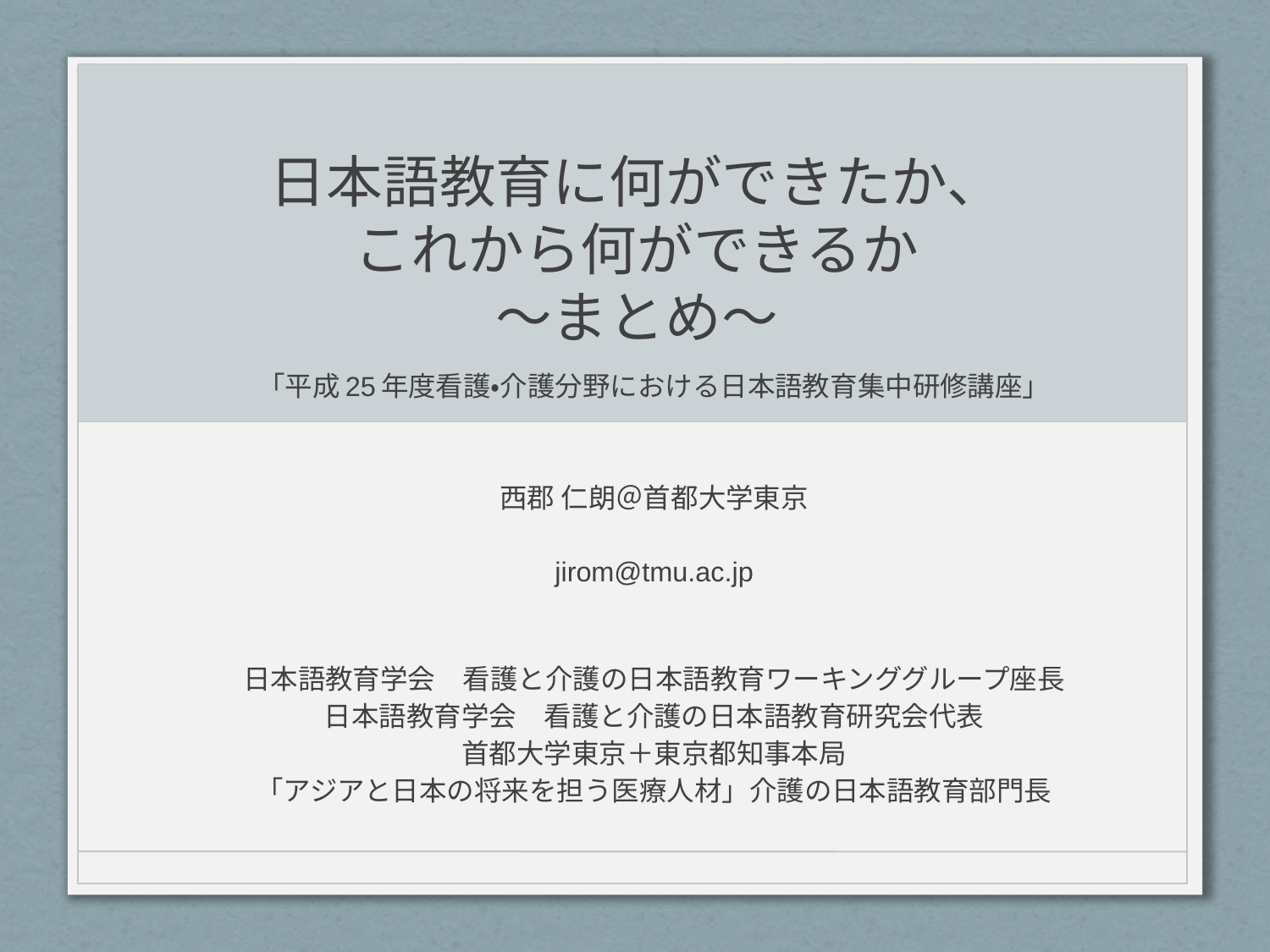

# 日本語教育に何ができたか、 これから何ができるか 〜まとめ〜
「平成25年度看護・介護分野における日本語教育集中研修講座」

西郡 仁朗＠首都大学東京

jirom@tmu.ac.jp

日本語教育学会　看護と介護の日本語教育ワーキンググループ座長
日本語教育学会　看護と介護の日本語教育研究会代表
首都大学東京＋東京都知事本局
「アジアと日本の将来を担う医療人材」介護の日本語教育部門長